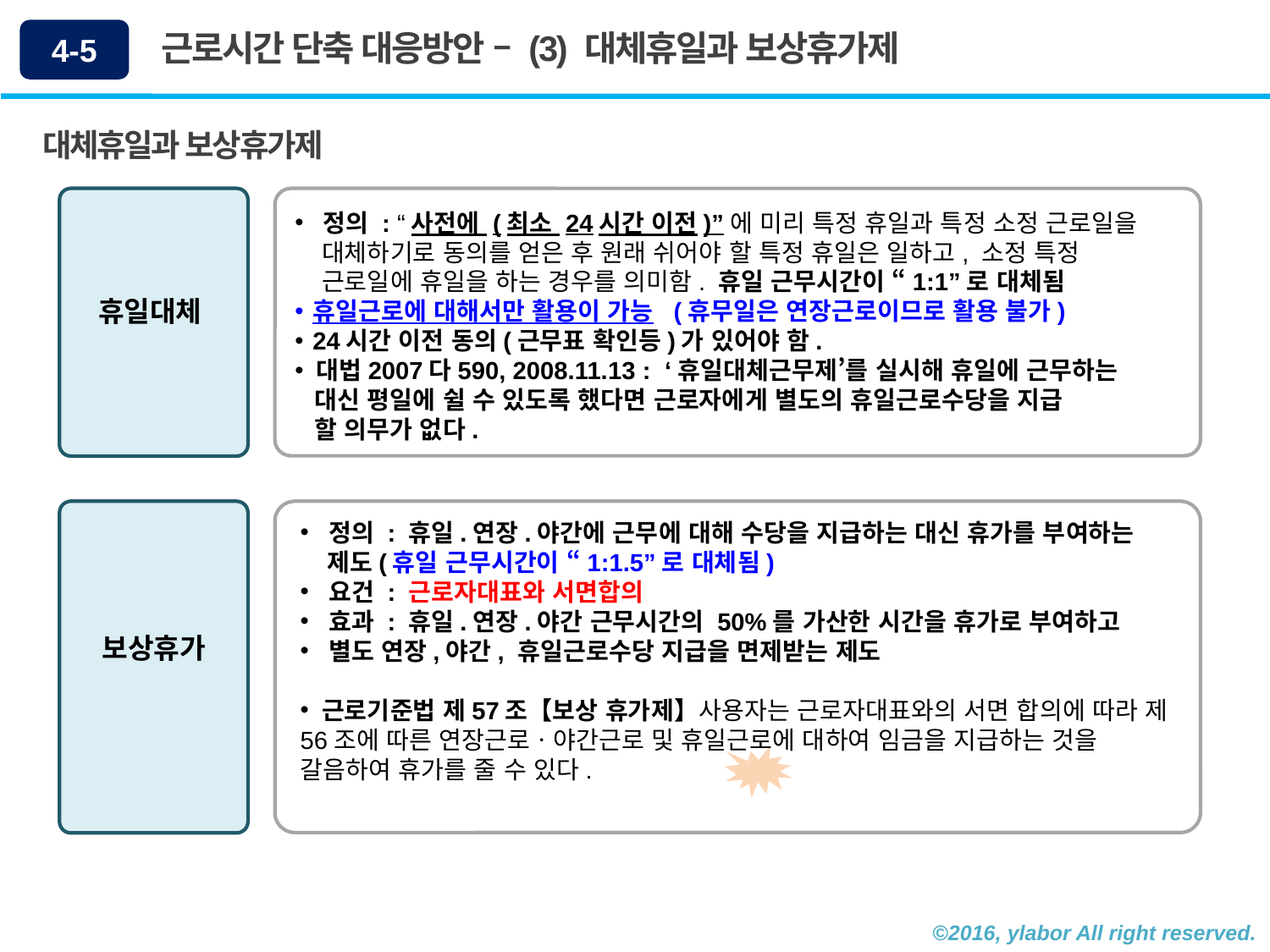

4-5
# 근로시간 단축 대응방안 – (3) 대체휴일과 보상휴가제
대체휴일과 보상휴가제

  정의 : “사전에 (최소 24시간 이전)”에 미리 특정 휴일과 특정 소정 근로일을
   대체하기로 동의를 얻은 후 원래 쉬어야 할 특정 휴일은 일하고, 소정 특정
   근로일에 휴일을 하는 경우를 의미함. 휴일 근무시간이 “1:1”로 대체됨
휴일근로에 대해서만 활용이 가능  (휴무일은 연장근로이므로 활용 불가)
24시간 이전 동의(근무표 확인등)가 있어야 함.
 대법2007다590, 2008.11.13 :  ‘휴일대체근무제’를 실시해 휴일에 근무하는
  대신 평일에 쉴 수 있도록 했다면 근로자에게 별도의 휴일근로수당을 지급
  할 의무가 없다.
휴일대체

  정의 : 휴일.연장.야간에 근무에 대해 수당을 지급하는 대신 휴가를 부여하는
   제도(휴일 근무시간이 “1:1.5”로 대체됨)
  요건 : 근로자대표와 서면합의
  효과 : 휴일.연장.야간 근무시간의 50%를 가산한 시간을 휴가로 부여하고
  별도 연장,야간, 휴일근로수당 지급을 면제받는 제도

 근로기준법 제57조【보상 휴가제】사용자는 근로자대표와의 서면 합의에 따라 제56조에 따른 연장근로ㆍ야간근로 및 휴일근로에 대하여 임금을 지급하는 것을 갈음하여 휴가를 줄 수 있다.

보상휴가